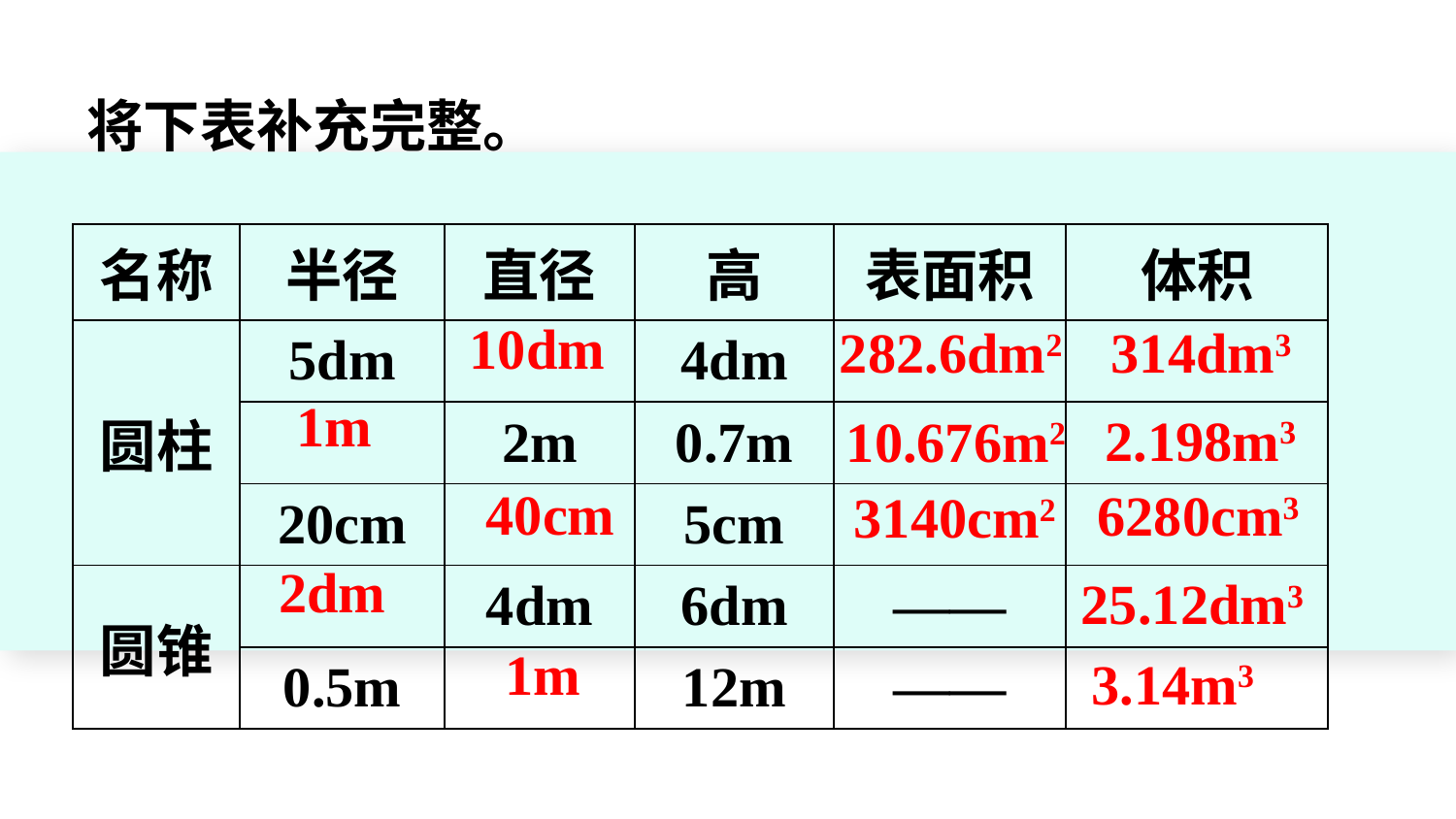

将下表补充完整。
| 名称 | 半径 | 直径 | 高 | 表面积 | 体积 |
| --- | --- | --- | --- | --- | --- |
| 圆柱 | 5dm |  | 4dm |  |  |
|  |  | 2m | 0.7m |  |  |
|  | 20cm |  | 5cm |  |  |
| 圆锥 |  | 4dm | 6dm | —— |  |
|  | 0.5m |  | 12m | —— |  |
10dm
314dm3
282.6dm2
1m
2.198m3
10.676m2
40cm
6280cm3
3140cm2
2dm
25.12dm3
1m
3.14m3